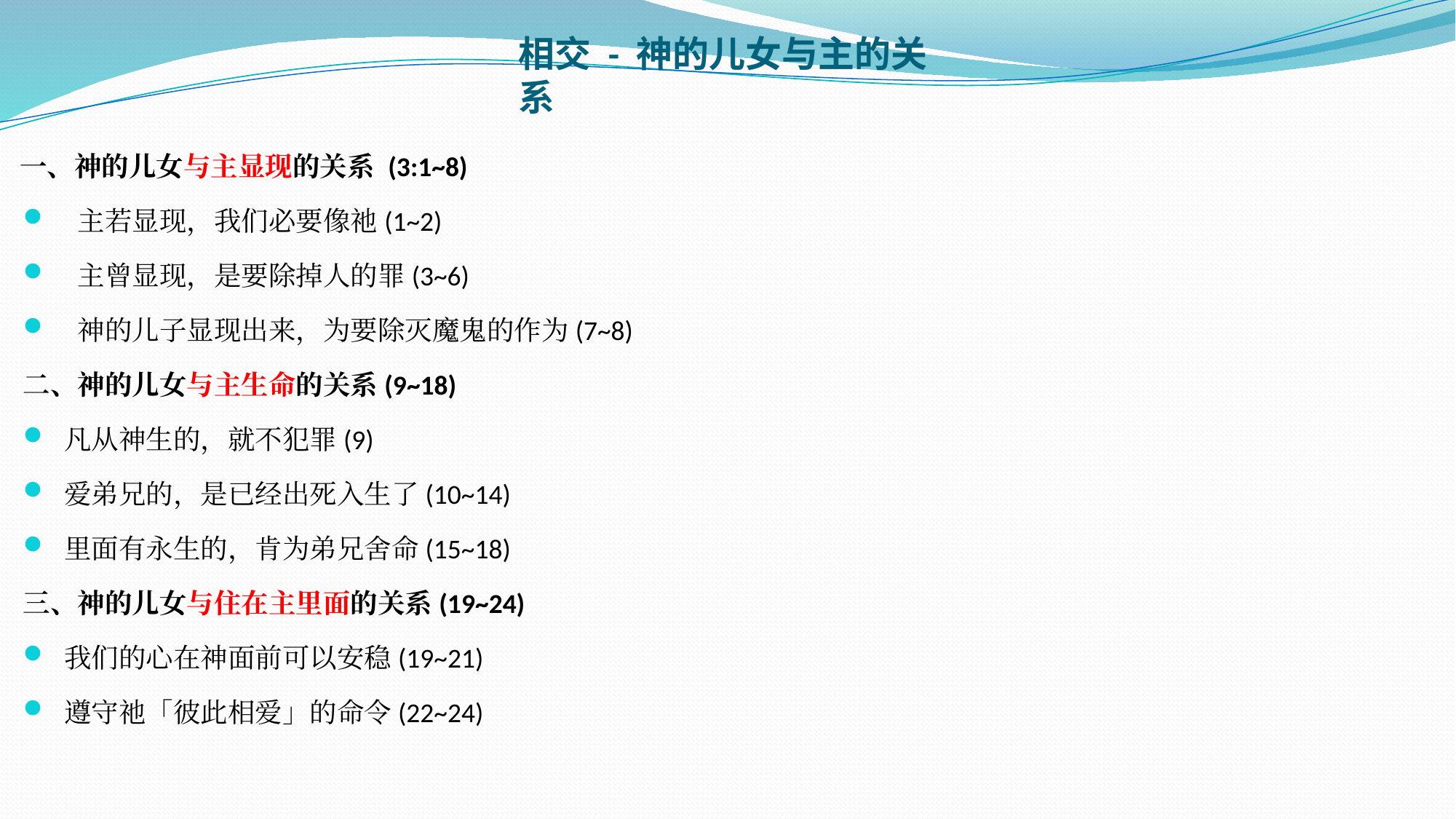

# 相交 - 神的儿女与主的关系
一、神的儿女与主显现的关系 (3:1~8)
主若显现，我们必要像祂(1~2)
主曾显现，是要除掉人的罪(3~6)
神的儿子显现出来，为要除灭魔鬼的作为(7~8)
二、神的儿女与主生命的关系(9~18)
凡从神生的，就不犯罪(9)
爱弟兄的，是已经出死入生了(10~14)
里面有永生的，肯为弟兄舍命(15~18)
三、神的儿女与住在主里面的关系(19~24)
我们的心在神面前可以安稳(19~21)
遵守祂「彼此相爱」的命令(22~24)